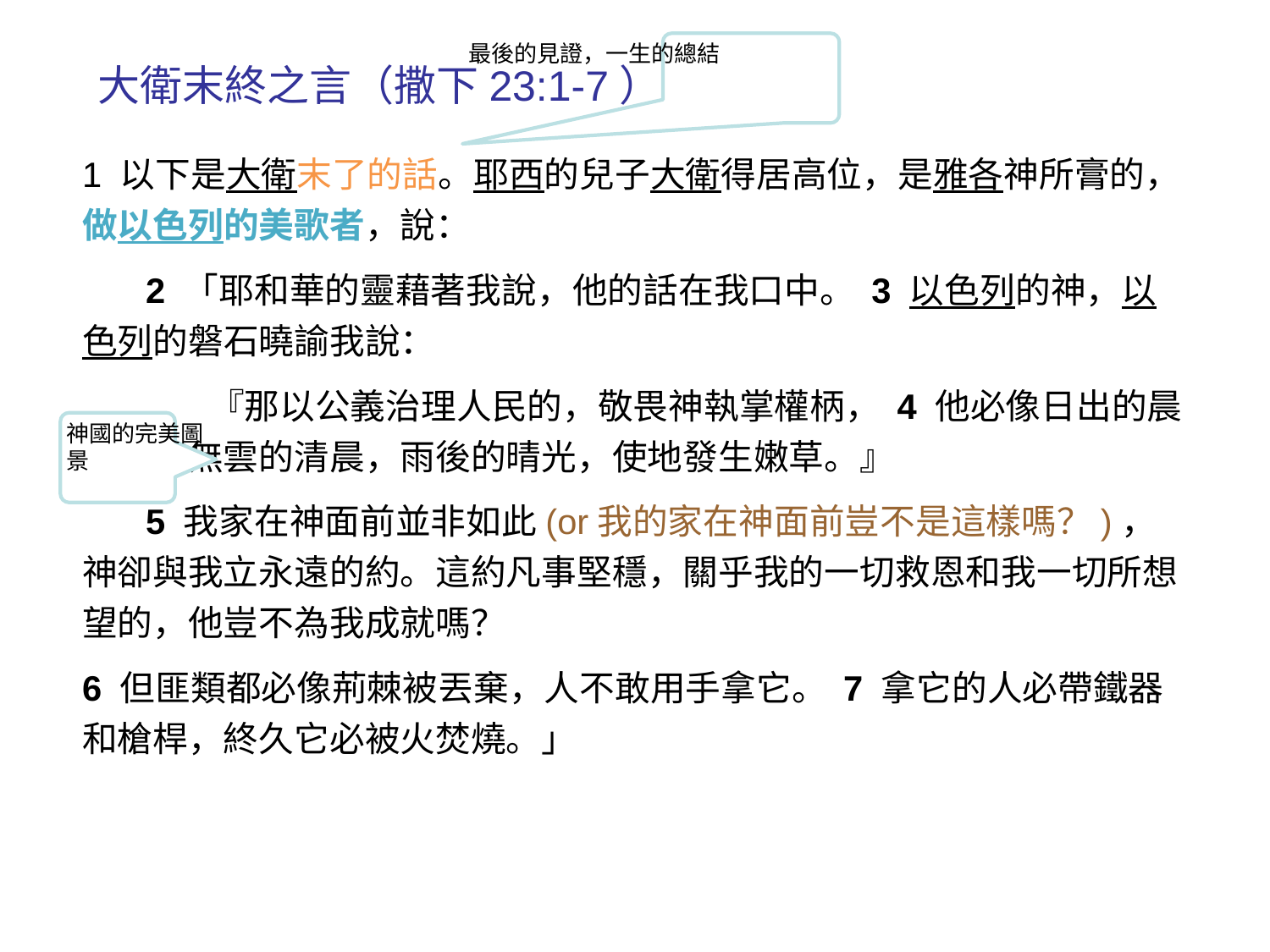

最後的見證，一生的總結
大衛末終之言（撒下23:1-7）
1 以下是大衛末了的話。耶西的兒子大衛得居高位，是雅各神所膏的，做以色列的美歌者，說：
2 「耶和華的靈藉著我說，他的話在我口中。 3 以色列的神，以色列的磐石曉諭我說：
『那以公義治理人民的，敬畏神執掌權柄， 4 他必像日出的晨光，如無雲的清晨，雨後的晴光，使地發生嫩草。』
5 我家在神面前並非如此(or我的家在神面前豈不是這樣嗎？)，神卻與我立永遠的約。這約凡事堅穩，關乎我的一切救恩和我一切所想望的，他豈不為我成就嗎？
6 但匪類都必像荊棘被丟棄，人不敢用手拿它。 7 拿它的人必帶鐵器和槍桿，終久它必被火焚燒。」
神國的完美圖景